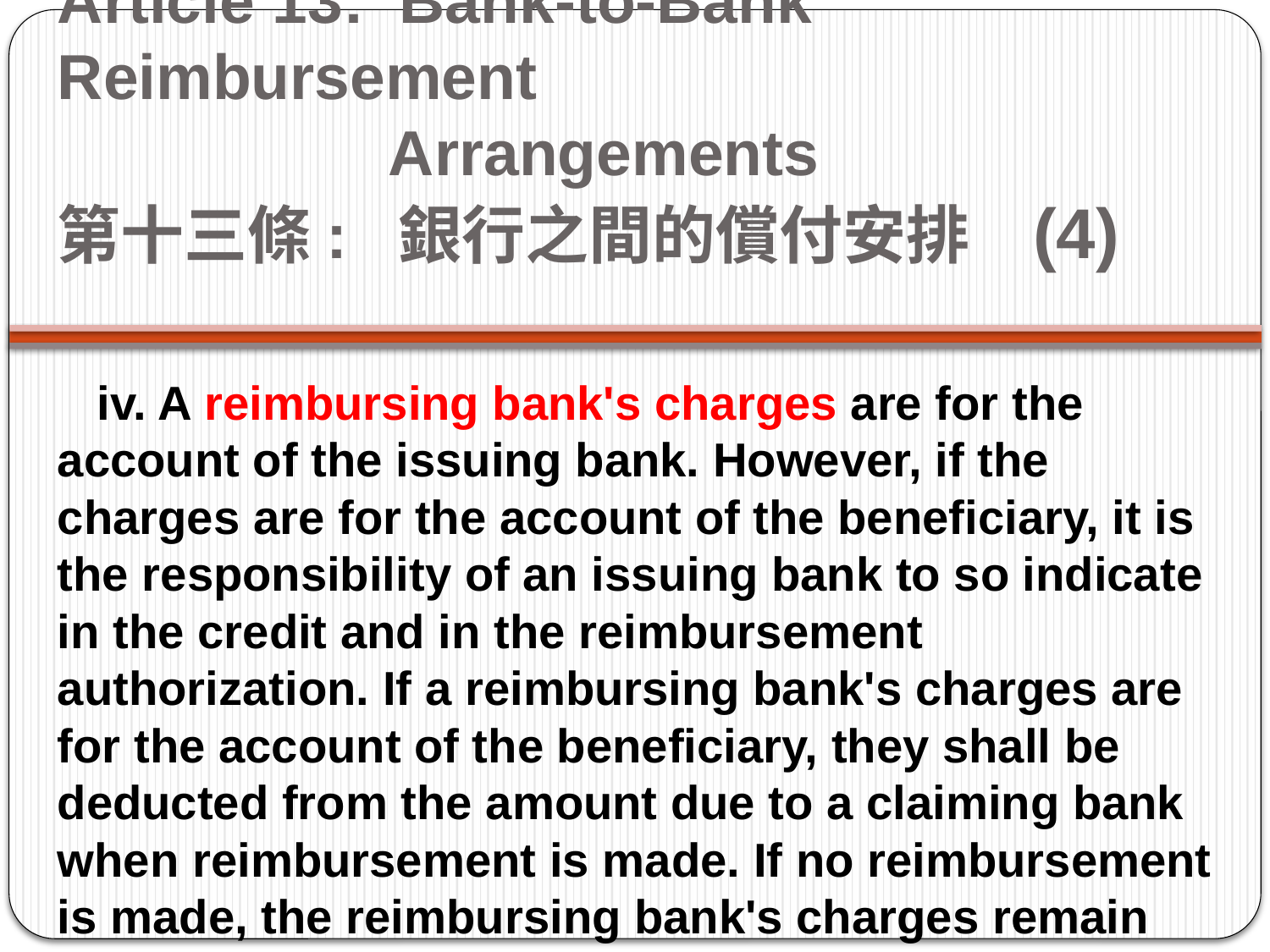

# Article 13:  Bank-to-Bank Reimbursement Arrangements        第十三條:  銀行之間的償付安排   (4)
   iv. A reimbursing bank's charges are for the account of the issuing bank. However, if the charges are for the account of the beneficiary, it is the responsibility of an issuing bank to so indicate in the credit and in the reimbursement  authorization. If a reimbursing bank's charges are for the account of the beneficiary, they shall be deducted from the amount due to a claiming bank when reimbursement is made. If no reimbursement is made, the reimbursing bank's charges remain the obligation of the issuing bank.